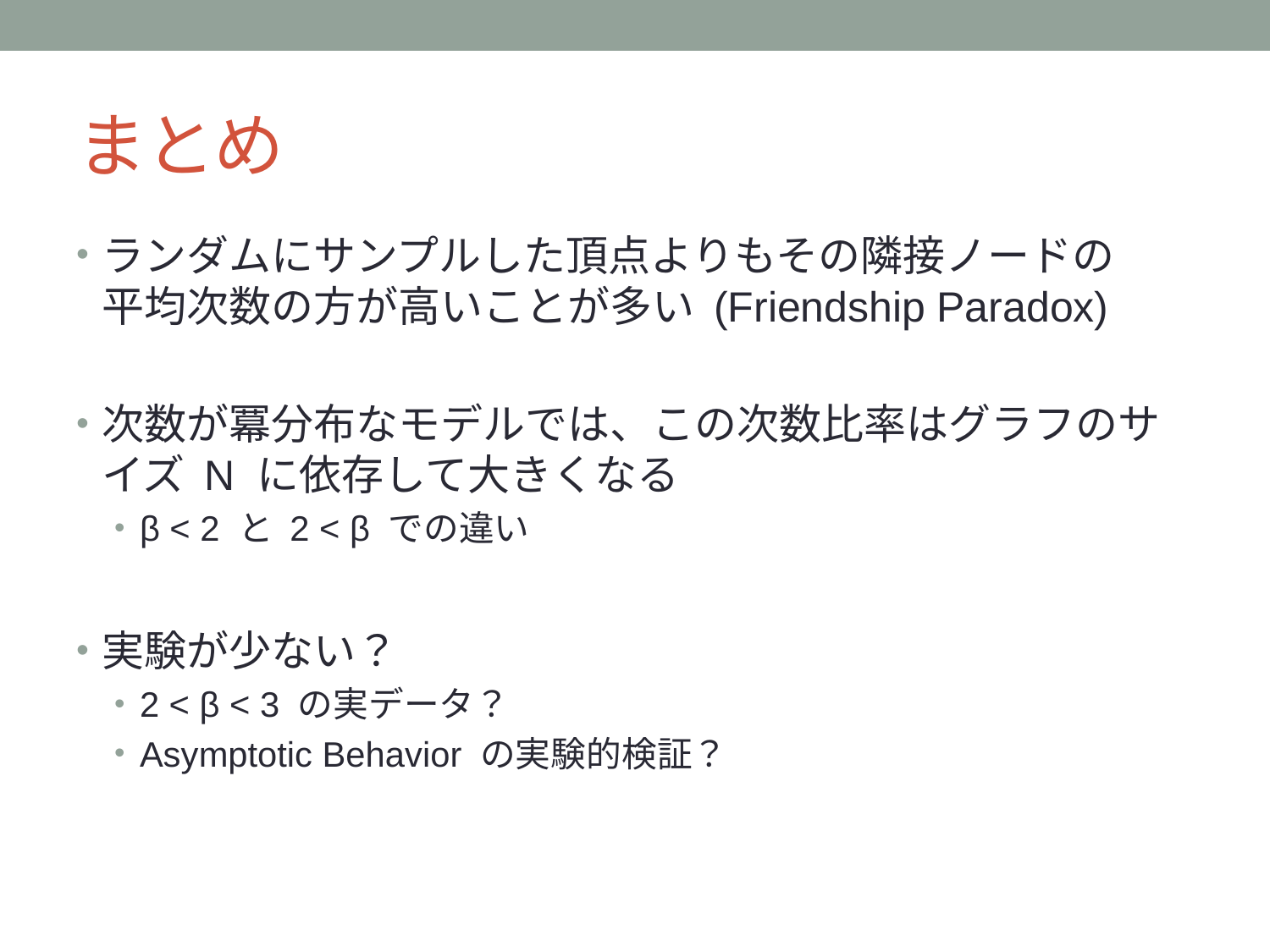

# まとめ
ランダムにサンプルした頂点よりもその隣接ノードの
平均次数の方が高いことが多い (Friendship Paradox)

次数が冪分布なモデルでは、この次数比率はグラフのサイズ N に依存して大きくなる
β < 2 と 2 < β での違い

実験が少ない？
2 < β < 3 の実データ？
Asymptotic Behavior の実験的検証？